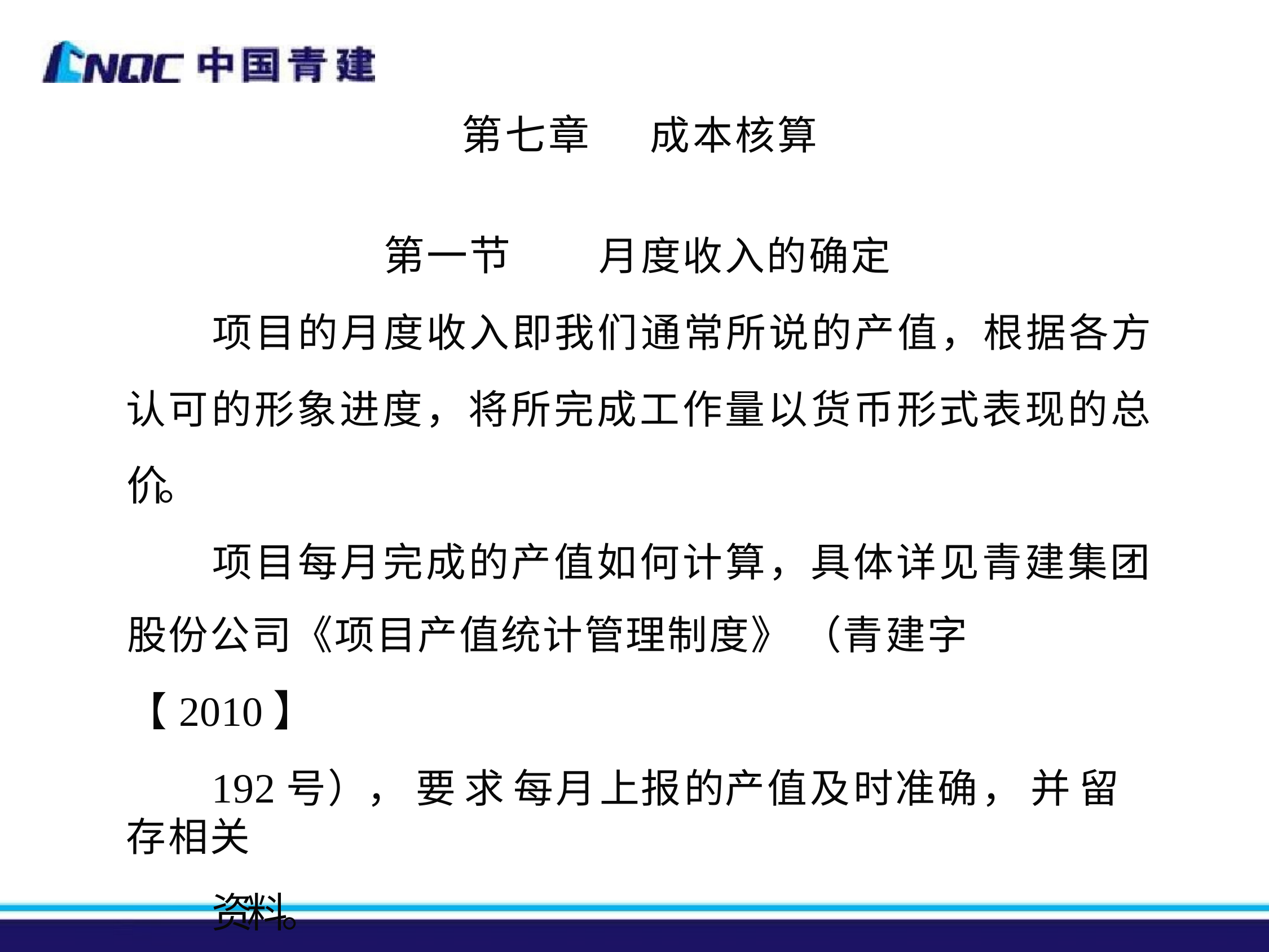

第七章	成本核算
第一节
月度收入的确定
项目的月度收入即我们通常所说的产值，根据各方
认可的形象进度，将所完成工作量以货币形式表现的总
价。
项目每月完成的产值如何计算，具体详见青建集团 股份公司《项目产值统计管理制度》 （青建字【2010】
192号）， 要 求 每月上报的产值及时准确， 并 留存相关
资料。